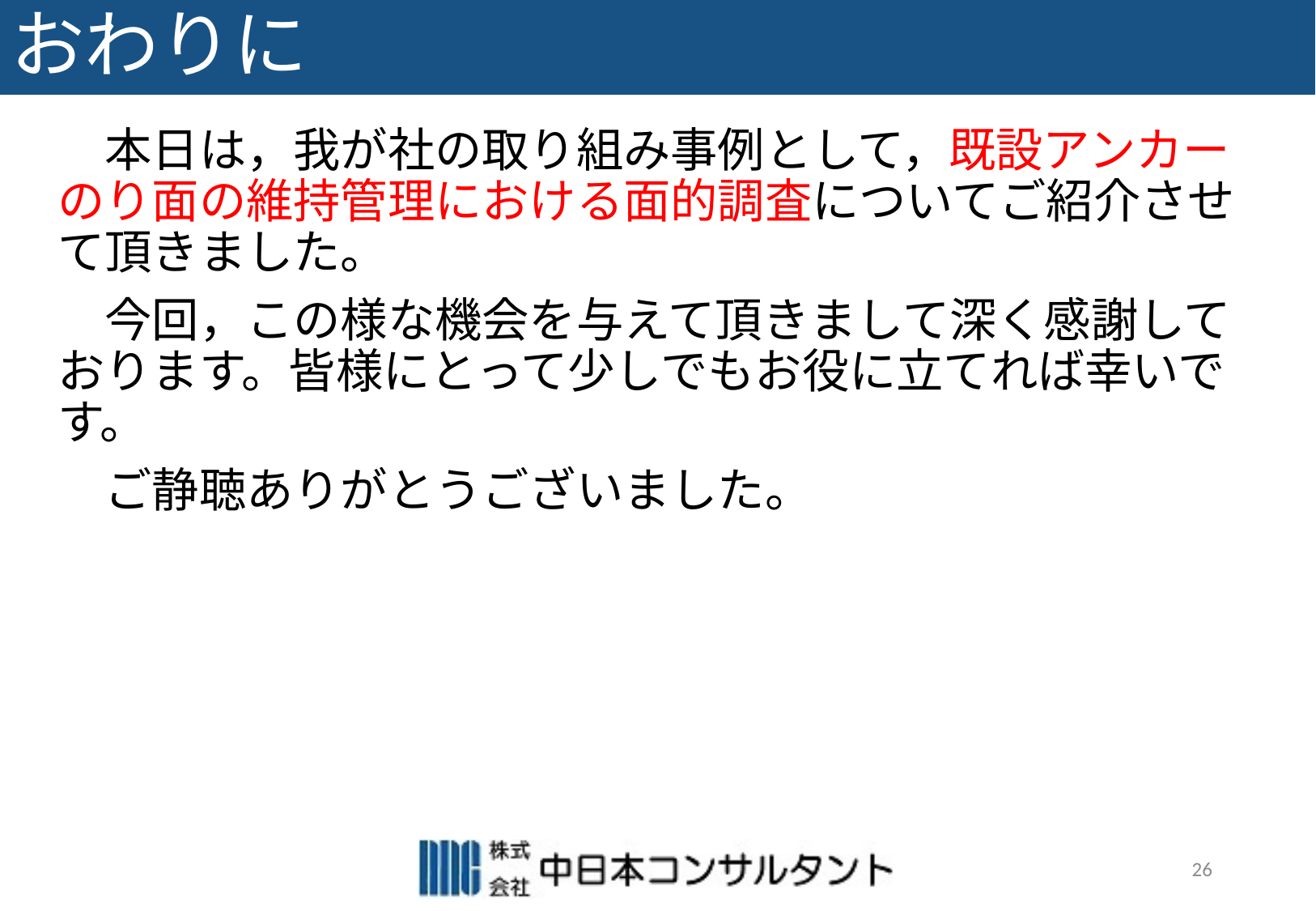

# おわりに
　本日は，我が社の取り組み事例として，既設アンカーのり面の維持管理における面的調査についてご紹介させて頂きました。
　今回，この様な機会を与えて頂きまして深く感謝しております。皆様にとって少しでもお役に立てれば幸いです。
　ご静聴ありがとうございました。

26